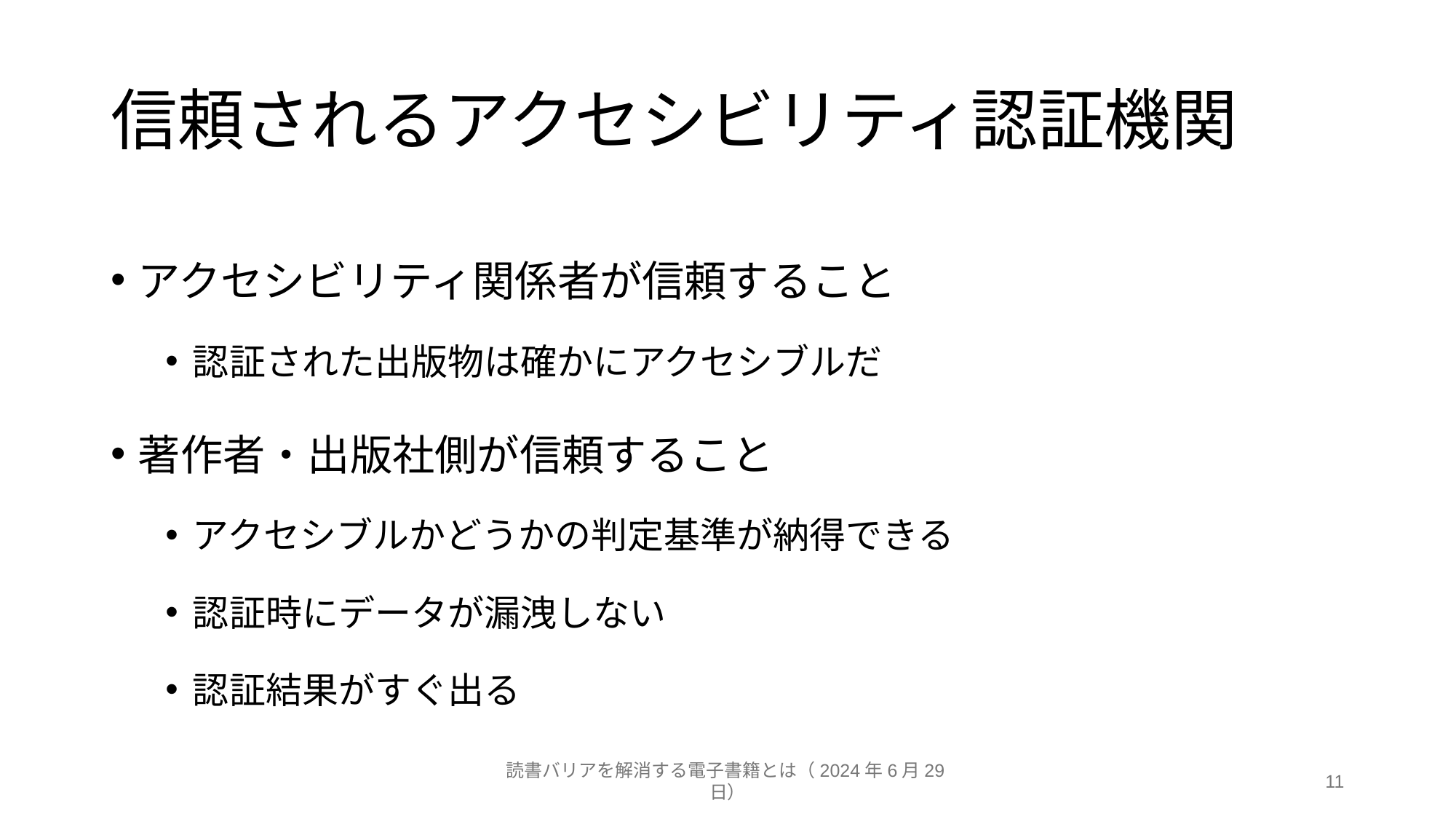

# 信頼されるアクセシビリティ認証機関
アクセシビリティ関係者が信頼すること
認証された出版物は確かにアクセシブルだ
著作者・出版社側が信頼すること
アクセシブルかどうかの判定基準が納得できる
認証時にデータが漏洩しない
認証結果がすぐ出る

読書バリアを解消する電子書籍とは（2024年6月29日）
11